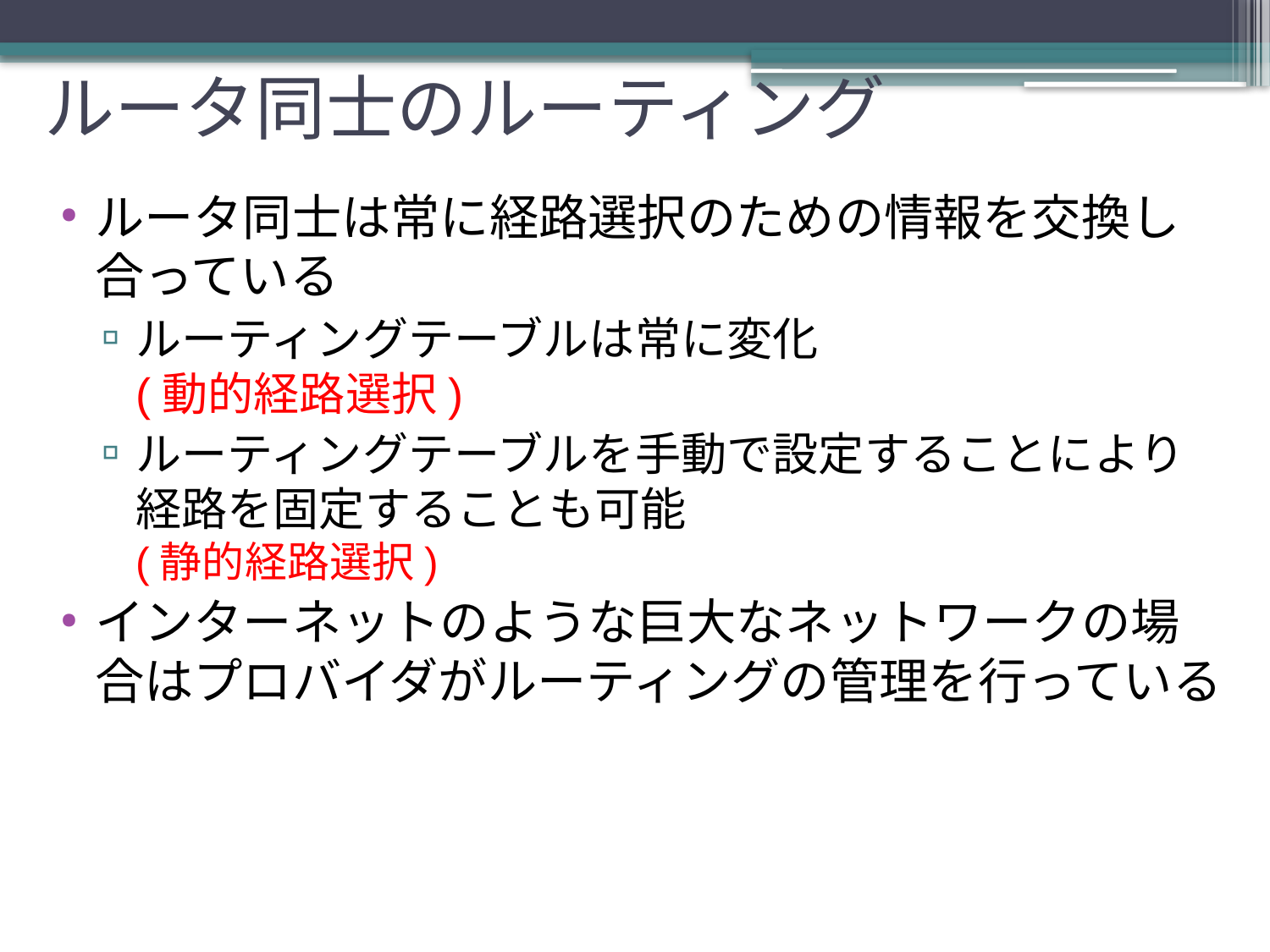

ルータ同士のルーティング
ルータ同士は常に経路選択のための情報を交換し合っている
ルーティングテーブルは常に変化
(動的経路選択)
ルーティングテーブルを手動で設定することにより経路を固定することも可能
(静的経路選択)
インターネットのような巨大なネットワークの場合はプロバイダがルーティングの管理を行っている